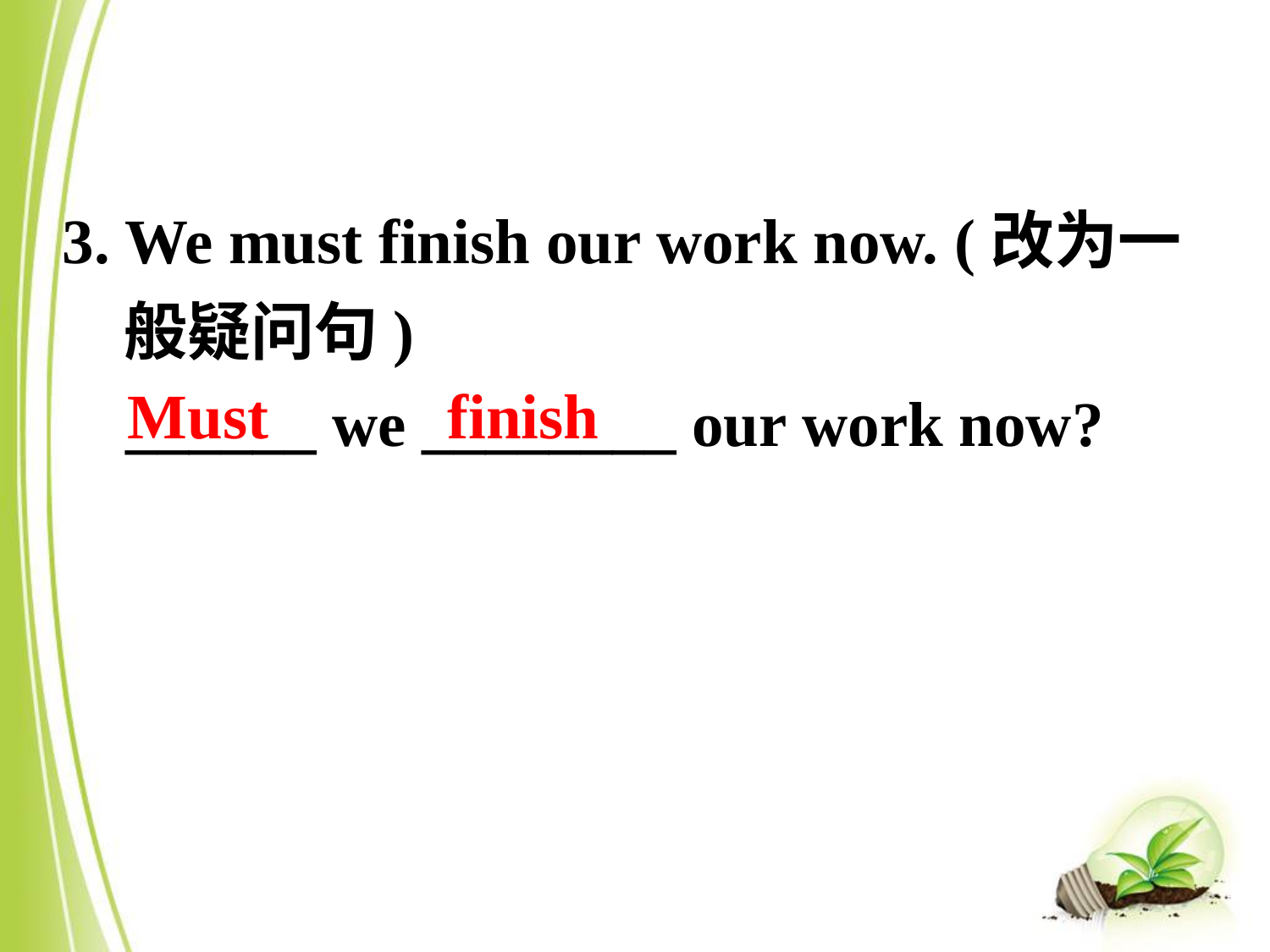

3. We must finish our work now. (改为一般疑问句)
    ______ we ________ our work now?
Must
finish